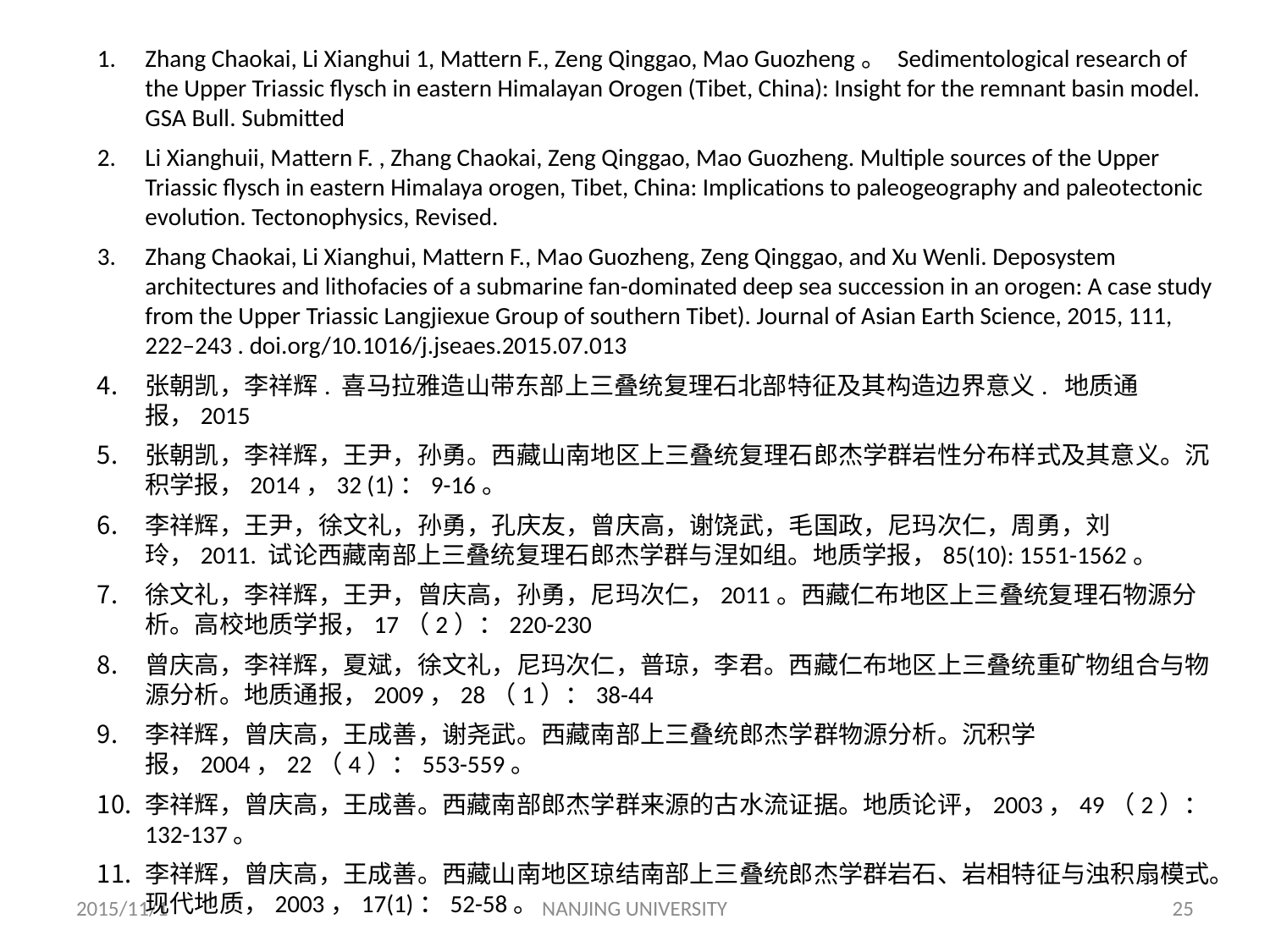

Zhang Chaokai, Li Xianghui 1, Mattern F., Zeng Qinggao, Mao Guozheng。 Sedimentological research of the Upper Triassic flysch in eastern Himalayan Orogen (Tibet, China): Insight for the remnant basin model. GSA Bull. Submitted
Li Xianghuii, Mattern F. , Zhang Chaokai, Zeng Qinggao, Mao Guozheng. Multiple sources of the Upper Triassic flysch in eastern Himalaya orogen, Tibet, China: Implications to paleogeography and paleotectonic evolution. Tectonophysics, Revised.
Zhang Chaokai, Li Xianghui, Mattern F., Mao Guozheng, Zeng Qinggao, and Xu Wenli. Deposystem architectures and lithofacies of a submarine fan-dominated deep sea succession in an orogen: A case study from the Upper Triassic Langjiexue Group of southern Tibet). Journal of Asian Earth Science, 2015, 111, 222–243 . doi.org/10.1016/j.jseaes.2015.07.013
张朝凯，李祥辉. 喜马拉雅造山带东部上三叠统复理石北部特征及其构造边界意义.  地质通报，2015
张朝凯，李祥辉，王尹，孙勇。西藏山南地区上三叠统复理石郎杰学群岩性分布样式及其意义。沉积学报，2014，32 (1)：9-16。
李祥辉，王尹，徐文礼，孙勇，孔庆友，曾庆高，谢饶武，毛国政，尼玛次仁，周勇，刘玲，2011. 试论西藏南部上三叠统复理石郎杰学群与涅如组。地质学报，85(10): 1551-1562。
徐文礼，李祥辉，王尹，曾庆高，孙勇，尼玛次仁，2011。西藏仁布地区上三叠统复理石物源分析。高校地质学报，17（2）：220-230
曾庆高，李祥辉，夏斌，徐文礼，尼玛次仁，普琼，李君。西藏仁布地区上三叠统重矿物组合与物源分析。地质通报，2009，28（1）：38-44
李祥辉，曾庆高，王成善，谢尧武。西藏南部上三叠统郎杰学群物源分析。沉积学报，2004，22（4）：553-559。
李祥辉，曾庆高，王成善。西藏南部郎杰学群来源的古水流证据。地质论评，2003，49（2）：132-137。
李祥辉，曾庆高，王成善。西藏山南地区琼结南部上三叠统郎杰学群岩石、岩相特征与浊积扇模式。现代地质，2003，17(1)：52-58。
2015/11/1
NANJING UNIVERSITY
25